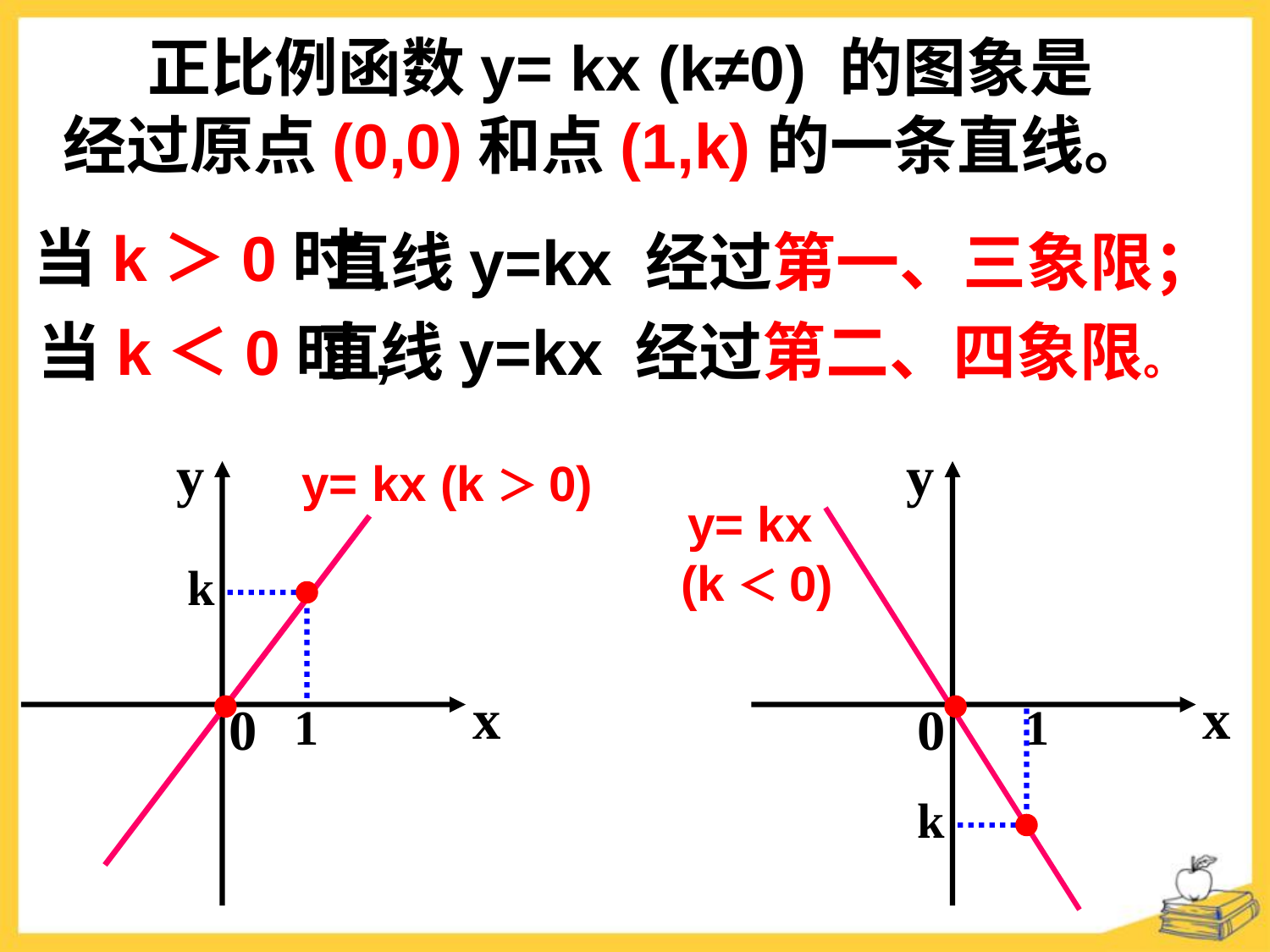

正比例函数y= kx (k≠0) 的图象是
 经过原点(0,0)和点(1,k)的一条直线。
当k＞0时,
直线y=kx 经过第一、三象限；
当k＜0时,
直线y=kx 经过第二、四象限。
y

x
0

y

x
0

y= kx (k＞0)
y= kx
(k＜0)

k

1
1

k